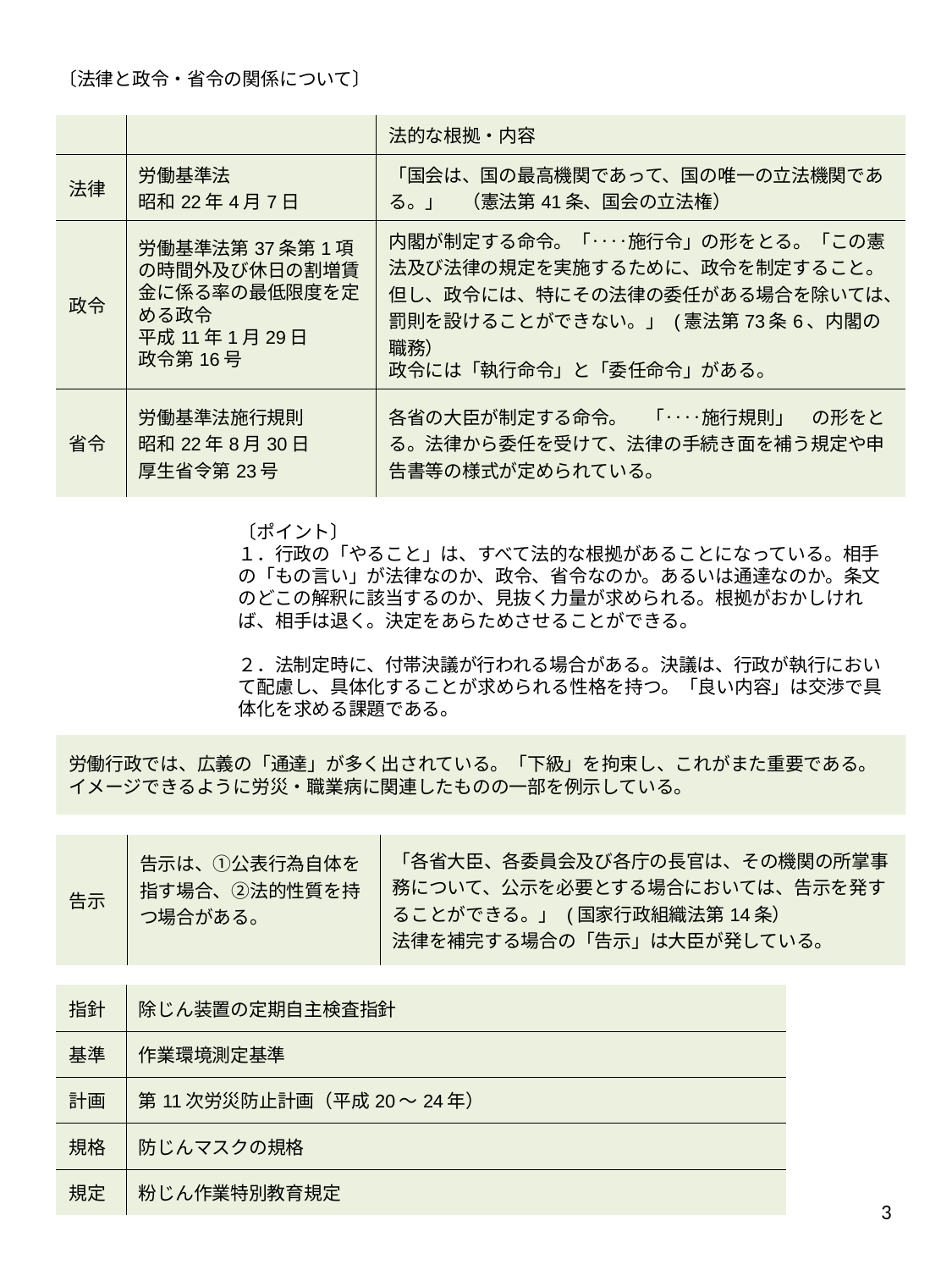

# 〔法律と政令・省令の関係について〕
|  |  | 法的な根拠・内容 |
| --- | --- | --- |
| 法律 | 労働基準法 昭和22年4月7日 | 「国会は、国の最高機関であって、国の唯一の立法機関である。」　（憲法第41条、国会の立法権） |
| 政令 | 労働基準法第37条第1項の時間外及び休日の割増賃金に係る率の最低限度を定める政令 平成11年1月29日 政令第16号 | 内閣が制定する命令。「‥‥施行令」の形をとる。「この憲法及び法律の規定を実施するために、政令を制定すること。但し、政令には、特にその法律の委任がある場合を除いては、罰則を設けることができない。」 (憲法第73条6、内閣の職務） 政令には「執行命令」と「委任命令」がある。 |
| 省令 | 労働基準法施行規則　 昭和22年8月30日 厚生省令第23号 | 各省の大臣が制定する命令。　「‥‥施行規則」　の形をとる。法律から委任を受けて、法律の手続き面を補う規定や申告書等の様式が定められている。 |
〔ポイント〕
１．行政の「やること」は、すべて法的な根拠があることになっている。相手の「もの言い」が法律なのか、政令、省令なのか。あるいは通達なのか。条文のどこの解釈に該当するのか、見抜く力量が求められる。根拠がおかしければ、相手は退く。決定をあらためさせることができる。

２．法制定時に、付帯決議が行われる場合がある。決議は、行政が執行において配慮し、具体化することが求められる性格を持つ。「良い内容」は交渉で具体化を求める課題である。
労働行政では、広義の「通達」が多く出されている。「下級」を拘束し、これがまた重要である。イメージできるように労災・職業病に関連したものの一部を例示している。
| 告示 | 告示は、①公表行為自体を指す場合、②法的性質を持つ場合がある。 | 「各省大臣、各委員会及び各庁の長官は、その機関の所掌事務について、公示を必要とする場合においては、告示を発することができる。」 (国家行政組織法第14条） 法律を補完する場合の「告示」は大臣が発している。 |
| --- | --- | --- |
| 指針 | 除じん装置の定期自主検査指針 |
| --- | --- |
| 基準 | 作業環境測定基準 |
| 計画 | 第11次労災防止計画（平成20～24年） |
| 規格 | 防じんマスクの規格 |
| 規定 | 粉じん作業特別教育規定 |
3